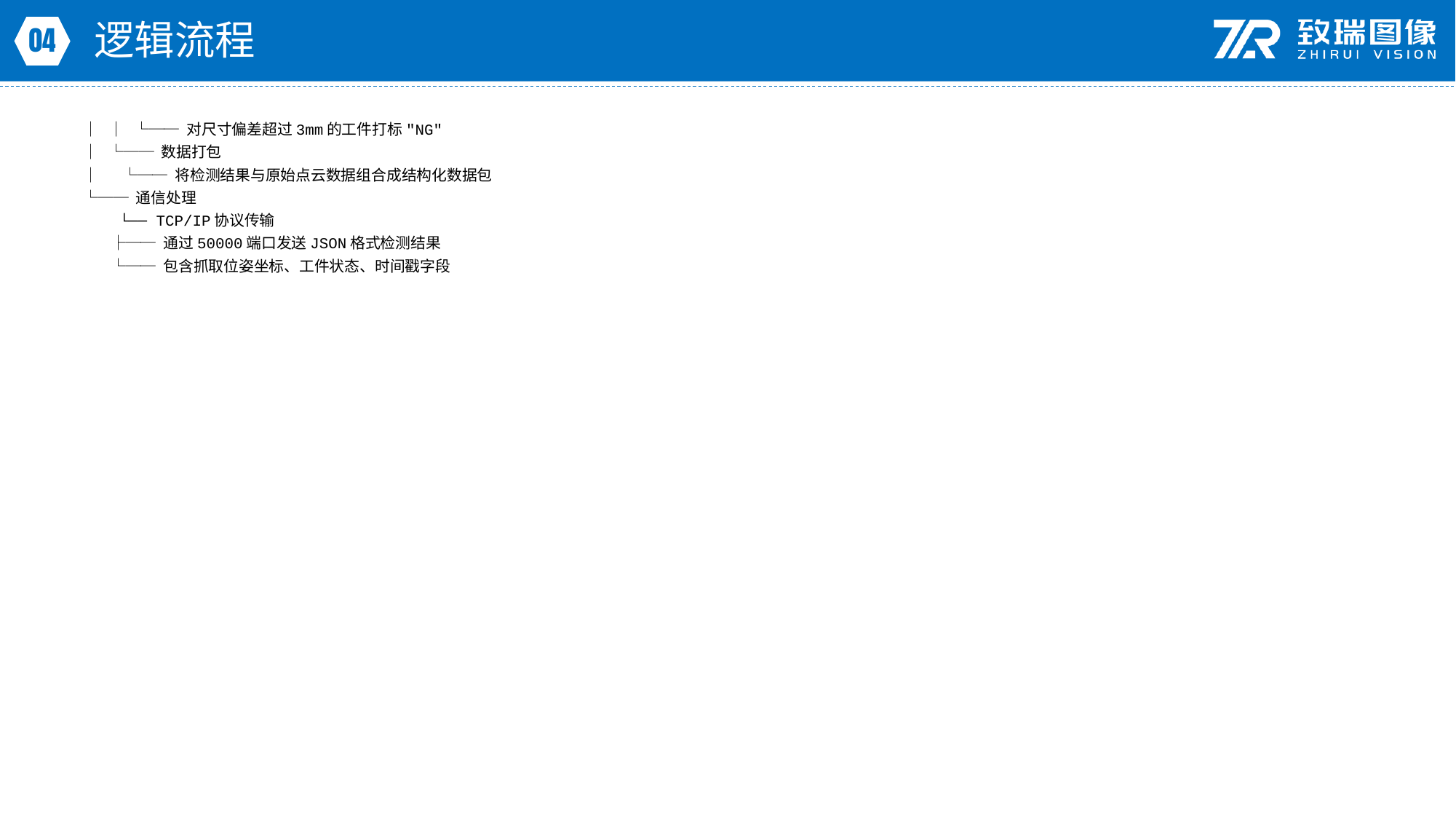

逻辑流程
04

│   │   └── 对尺寸偏差超过3mm的工件打标"NG"
│   └── 数据打包
│       └── 将检测结果与原始点云数据组合成结构化数据包
└── 通信处理
    └── TCP/IP协议传输
        ├── 通过50000端口发送JSON格式检测结果
        └── 包含抓取位姿坐标、工件状态、时间戳字段